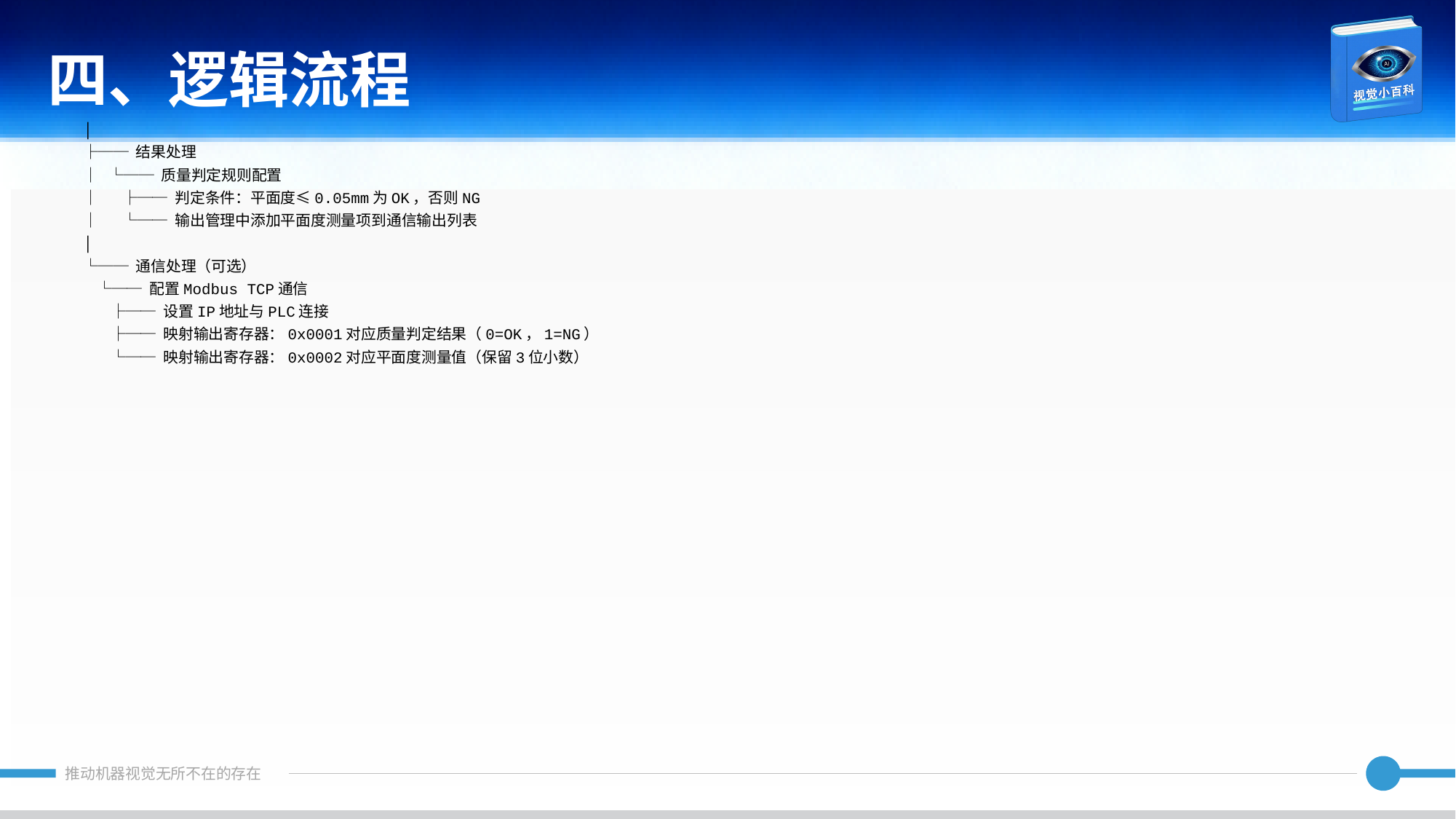

四、逻辑流程

│
├── 结果处理
│   └── 质量判定规则配置
│       ├── 判定条件：平面度≤0.05mm为OK，否则NG
│       └── 输出管理中添加平面度测量项到通信输出列表
│
└── 通信处理（可选）
    └── 配置Modbus TCP通信
        ├── 设置IP地址与PLC连接
        ├── 映射输出寄存器：0x0001对应质量判定结果（0=OK，1=NG）
        └── 映射输出寄存器：0x0002对应平面度测量值（保留3位小数）
9